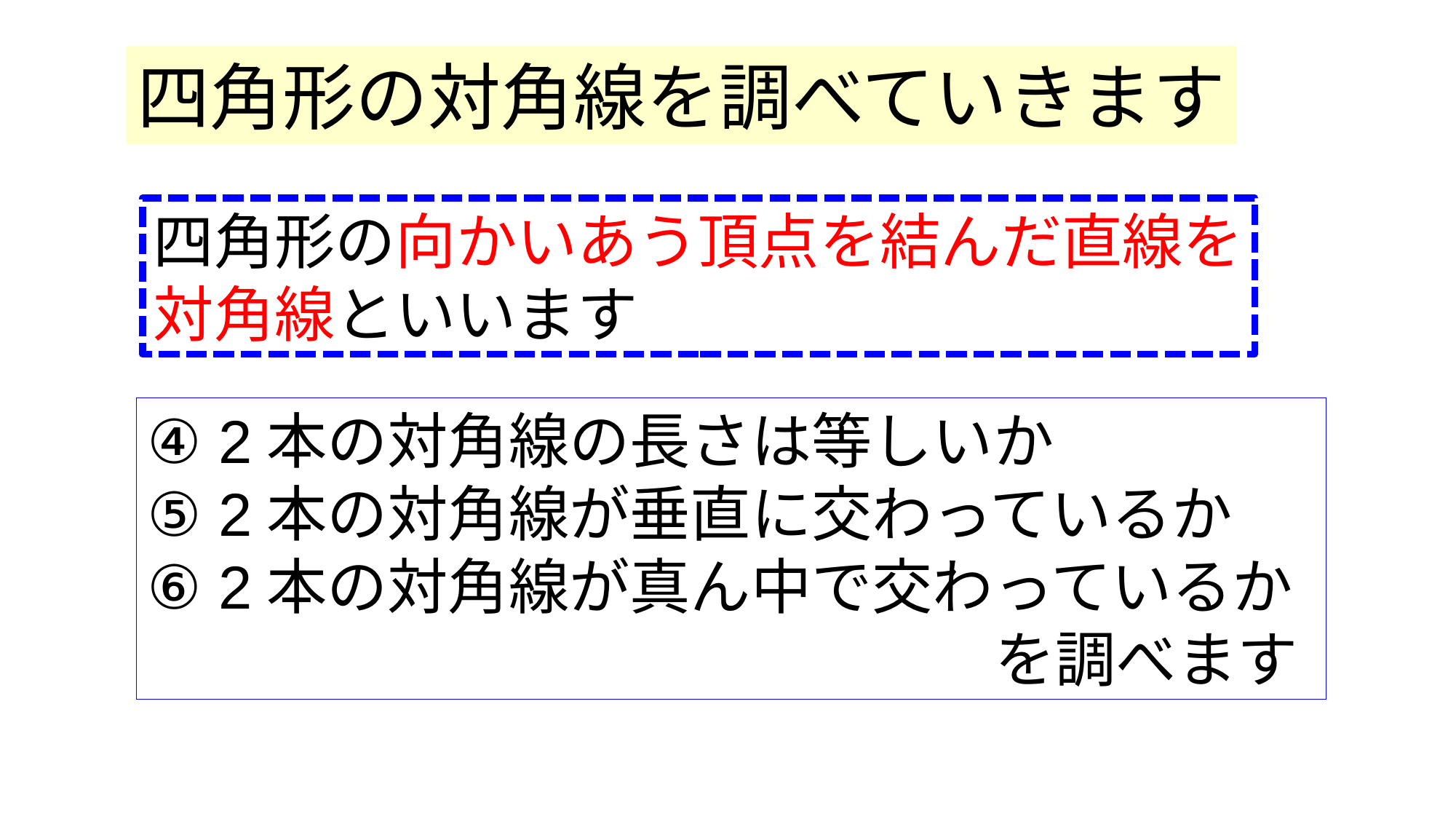

四角形の対角線を調べていきます
四角形の向かいあう頂点を結んだ直線を
対角線といいます
④ 2本の対角線の長さは等しいか
⑤ 2本の対角線が垂直に交わっているか
⑥ 2本の対角線が真ん中で交わっているか
　　　　　　　　　　　　　　を調べます